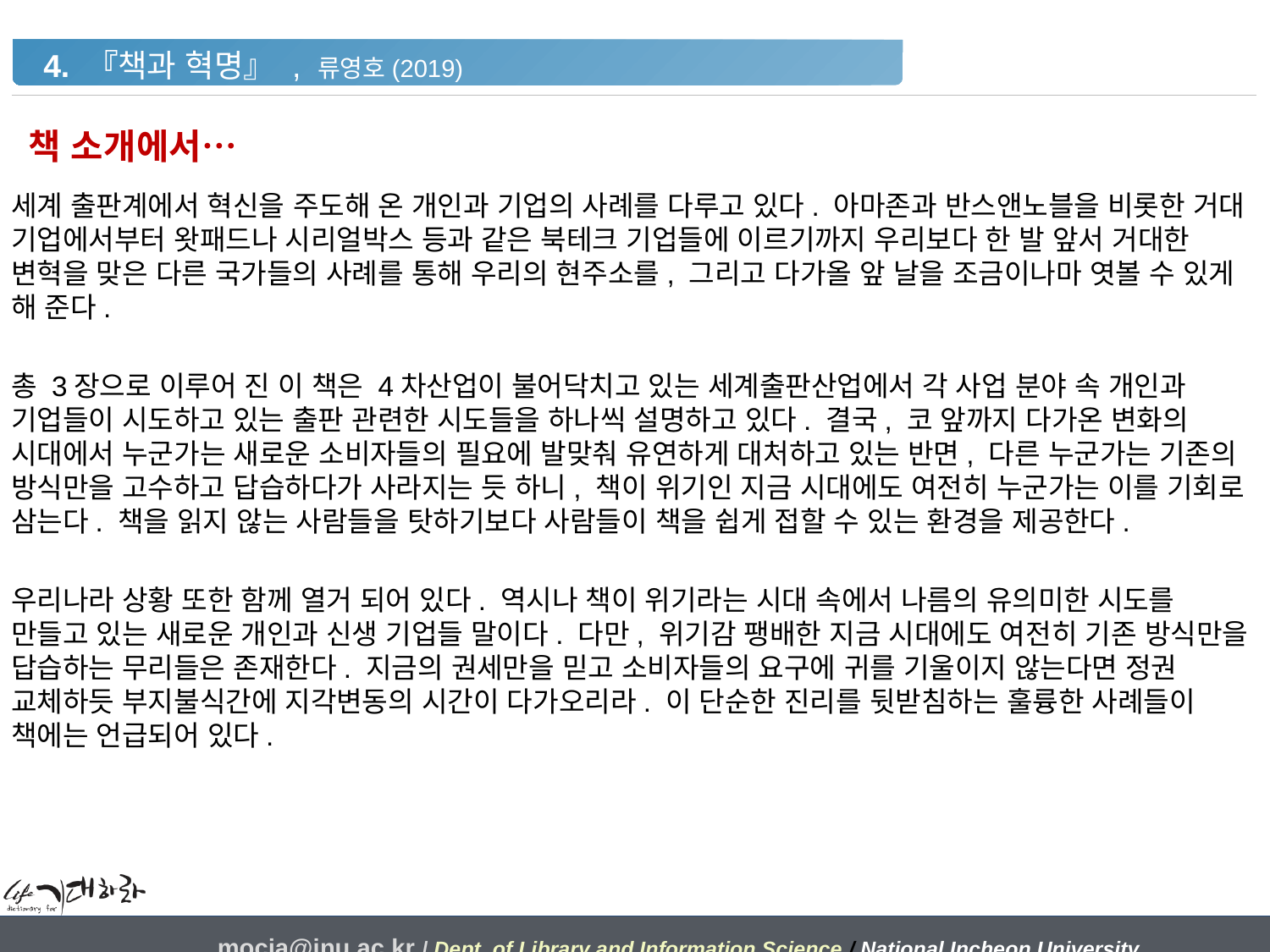

4. 『책과 혁명』 , 류영호(2019)
책 소개에서…

세계 출판계에서 혁신을 주도해 온 개인과 기업의 사례를 다루고 있다. 아마존과 반스앤노블을 비롯한 거대 기업에서부터 왓패드나 시리얼박스 등과 같은 북테크 기업들에 이르기까지 우리보다 한 발 앞서 거대한 변혁을 맞은 다른 국가들의 사례를 통해 우리의 현주소를, 그리고 다가올 앞 날을 조금이나마 엿볼 수 있게 해 준다.

총 3장으로 이루어 진 이 책은 4차산업이 불어닥치고 있는 세계출판산업에서 각 사업 분야 속 개인과 기업들이 시도하고 있는 출판 관련한 시도들을 하나씩 설명하고 있다. 결국, 코 앞까지 다가온 변화의 시대에서 누군가는 새로운 소비자들의 필요에 발맞춰 유연하게 대처하고 있는 반면, 다른 누군가는 기존의 방식만을 고수하고 답습하다가 사라지는 듯 하니, 책이 위기인 지금 시대에도 여전히 누군가는 이를 기회로 삼는다. 책을 읽지 않는 사람들을 탓하기보다 사람들이 책을 쉽게 접할 수 있는 환경을 제공한다.

우리나라 상황 또한 함께 열거 되어 있다. 역시나 책이 위기라는 시대 속에서 나름의 유의미한 시도를 만들고 있는 새로운 개인과 신생 기업들 말이다. 다만, 위기감 팽배한 지금 시대에도 여전히 기존 방식만을 답습하는 무리들은 존재한다. 지금의 권세만을 믿고 소비자들의 요구에 귀를 기울이지 않는다면 정권 교체하듯 부지불식간에 지각변동의 시간이 다가오리라. 이 단순한 진리를 뒷받침하는 훌륭한 사례들이 책에는 언급되어 있다.

mocja@inu.ac.kr / Dept. of Library and Information Science / National Incheon University